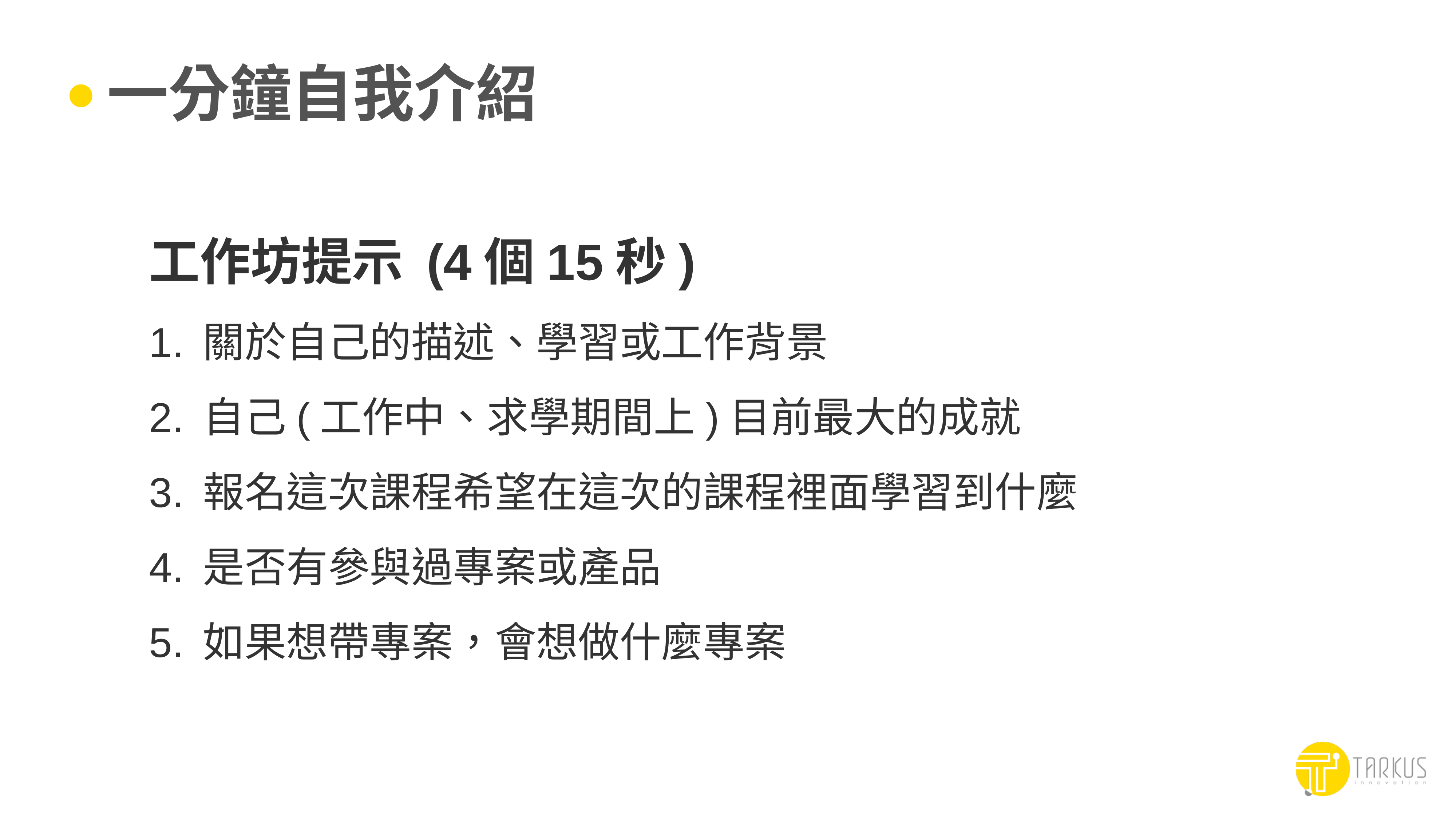

# 一分鐘自我介紹
工作坊提示 (4個15秒)
 關於自己的描述、學習或工作背景
 自己(工作中、求學期間上)目前最大的成就
 報名這次課程希望在這次的課程裡面學習到什麼
 是否有參與過專案或產品
 如果想帶專案，會想做什麼專案